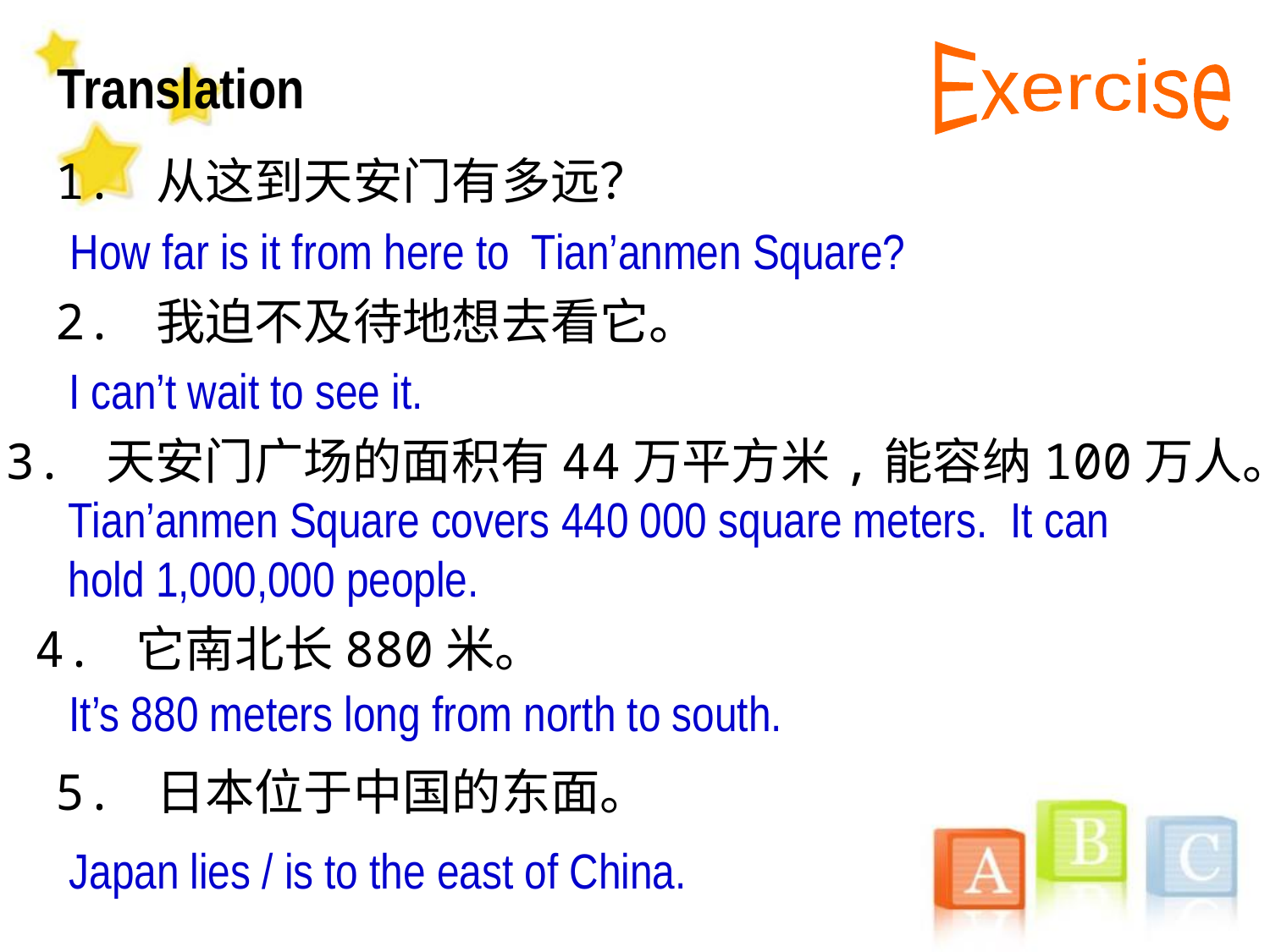

Exercise
Translation
1. 从这到天安门有多远？
How far is it from here to  Tian’anmen Square?
2. 我迫不及待地想去看它。
I can’t wait to see it.
3. 天安门广场的面积有44万平方米,能容纳100万人。
Tian’anmen Square covers 440 000 square meters.  It can hold 1,000,000 people.
4. 它南北长880米。
It’s 880 meters long from north to south.
5. 日本位于中国的东面。
Japan lies / is to the east of China.